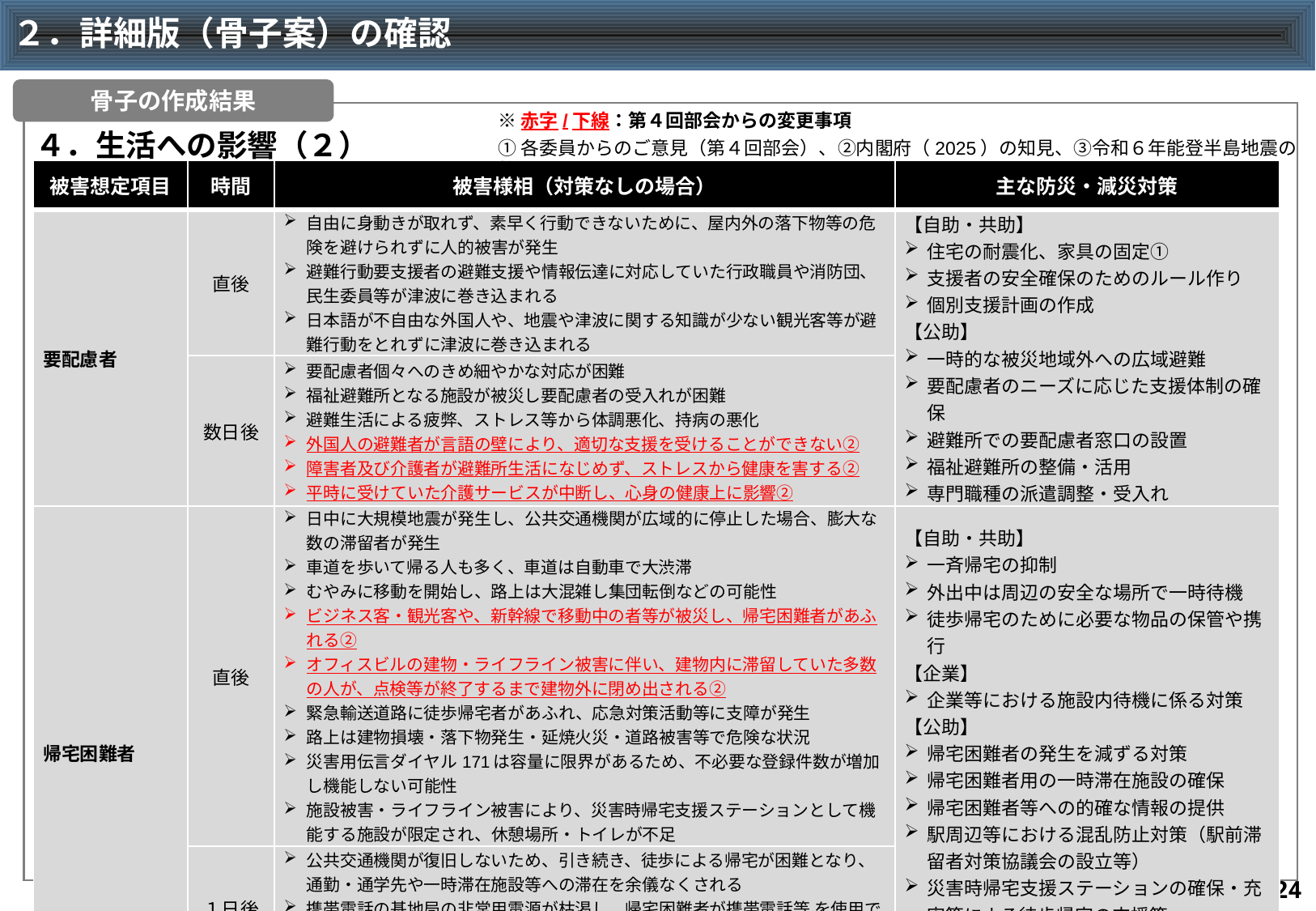

# ２．詳細版（骨子案）の確認
骨子の作成結果
※赤字/下線：第４回部会からの変更事項
４．生活への影響（２）
①各委員からのご意見（第４回部会）、②内閣府（2025）の知見、③令和６年能登半島地震の教訓
| 被害想定項目 | 時間 | 被害様相（対策なしの場合） | 主な防災・減災対策 |
| --- | --- | --- | --- |
| 要配慮者 | 直後 | 自由に身動きが取れず、素早く行動できないために、屋内外の落下物等の危険を避けられずに人的被害が発生 避難行動要支援者の避難支援や情報伝達に対応していた行政職員や消防団、民生委員等が津波に巻き込まれる 日本語が不自由な外国人や、地震や津波に関する知識が少ない観光客等が避難行動をとれずに津波に巻き込まれる | 【自助・共助】 住宅の耐震化、家具の固定① 支援者の安全確保のためのルール作り 個別支援計画の作成 【公助】 一時的な被災地域外への広域避難 要配慮者のニーズに応じた支援体制の確保 避難所での要配慮者窓口の設置 福祉避難所の整備・活用 専門職種の派遣調整・受入れ |
|  | 数日後 | 要配慮者個々へのきめ細やかな対応が困難 福祉避難所となる施設が被災し要配慮者の受入れが困難 避難生活による疲弊、ストレス等から体調悪化、持病の悪化 外国人の避難者が言語の壁により、適切な支援を受けることができない② 障害者及び介護者が避難所生活になじめず、ストレスから健康を害する② 平時に受けていた介護サービスが中断し、心身の健康上に影響② |  |
| 帰宅困難者 | 直後 | 日中に大規模地震が発生し、公共交通機関が広域的に停止した場合、膨大な数の滞留者が発生 車道を歩いて帰る人も多く、車道は自動車で大渋滞 むやみに移動を開始し、路上は大混雑し集団転倒などの可能性 ビジネス客・観光客や、新幹線で移動中の者等が被災し、帰宅困難者があふれる② オフィスビルの建物・ライフライン被害に伴い、建物内に滞留していた多数の人が、点検等が終了するまで建物外に閉め出される② 緊急輸送道路に徒歩帰宅者があふれ、応急対策活動等に支障が発生 路上は建物損壊・落下物発生・延焼火災・道路被害等で危険な状況 災害用伝言ダイヤル171は容量に限界があるため、不必要な登録件数が増加し機能しない可能性 施設被害・ライフライン被害により、災害時帰宅支援ステーションとして機能する施設が限定され、休憩場所・トイレが不足 | 【自助・共助】 一斉帰宅の抑制 外出中は周辺の安全な場所で一時待機 徒歩帰宅のために必要な物品の保管や携行 【企業】 企業等における施設内待機に係る対策 【公助】 帰宅困難者の発生を減ずる対策 帰宅困難者用の一時滞在施設の確保 帰宅困難者等への的確な情報の提供 駅周辺等における混乱防止対策（駅前滞留者対策協議会の設立等） 災害時帰宅支援ステーションの確保・充実等による徒歩帰宅の支援策 帰宅困難者の搬送計画の立案や搬送手段の確保 |
|  | １日後 | 公共交通機関が復旧しないため、引き続き、徒歩による帰宅が困難となり、通勤・通学先や一時滞在施設等への滞在を余儀なくされる 携帯電話の基地局の非常用電源が枯渇し、帰宅困難者が携帯電話等 を使用できなくなる地域が拡大 外国人観光客等は発災後の混乱により帰国が困難② |  |
|  | 数日後 | 運行を再開した 鉄道区間 では、駅 やその周辺 に多く の人々が殺到 |  |
24